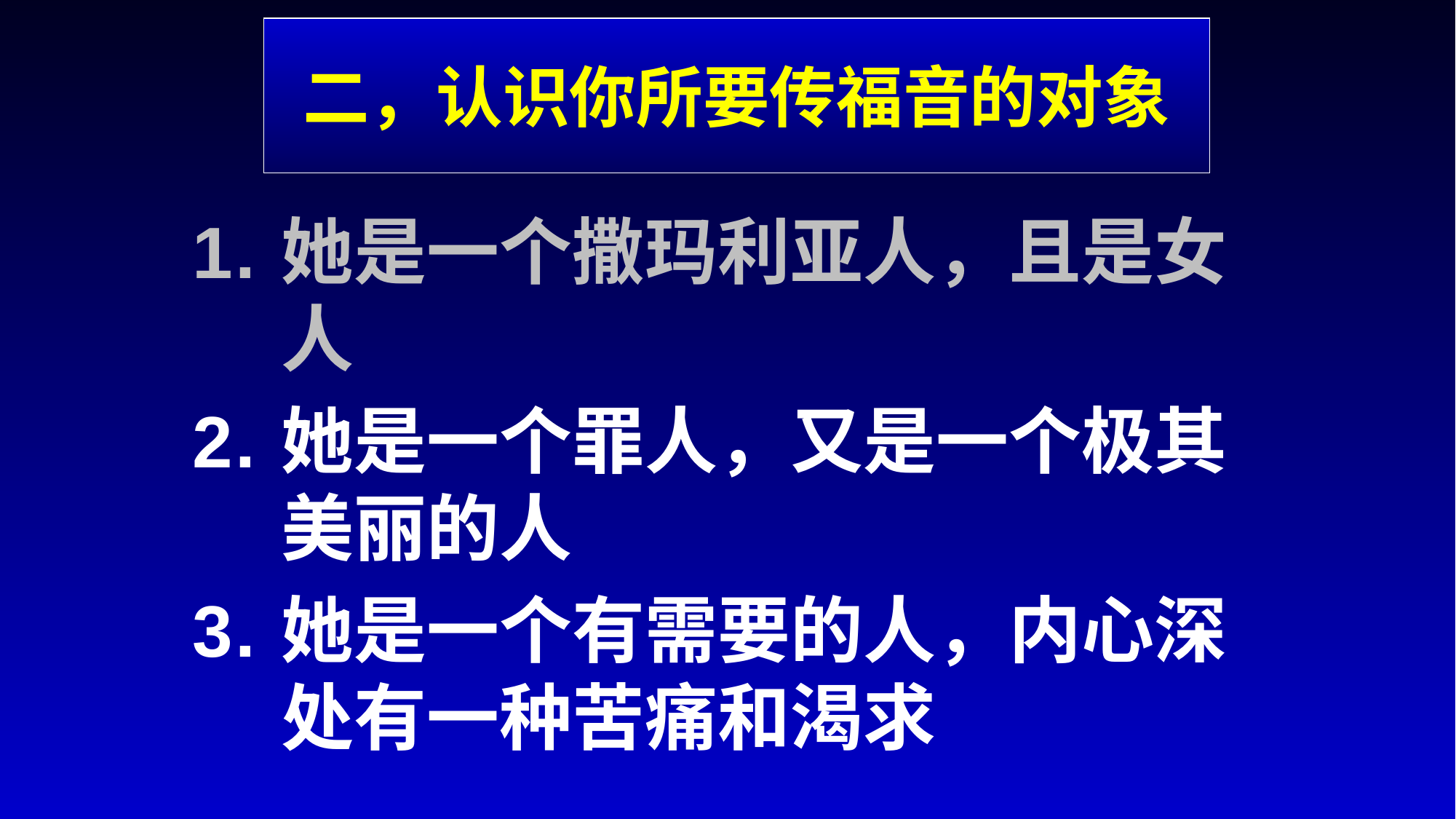

# 二，认识你所要传福音的对象
她是一个撒玛利亚人，且是女人
她是一个罪人，又是一个极其美丽的人
她是一个有需要的人，内心深处有一种苦痛和渴求